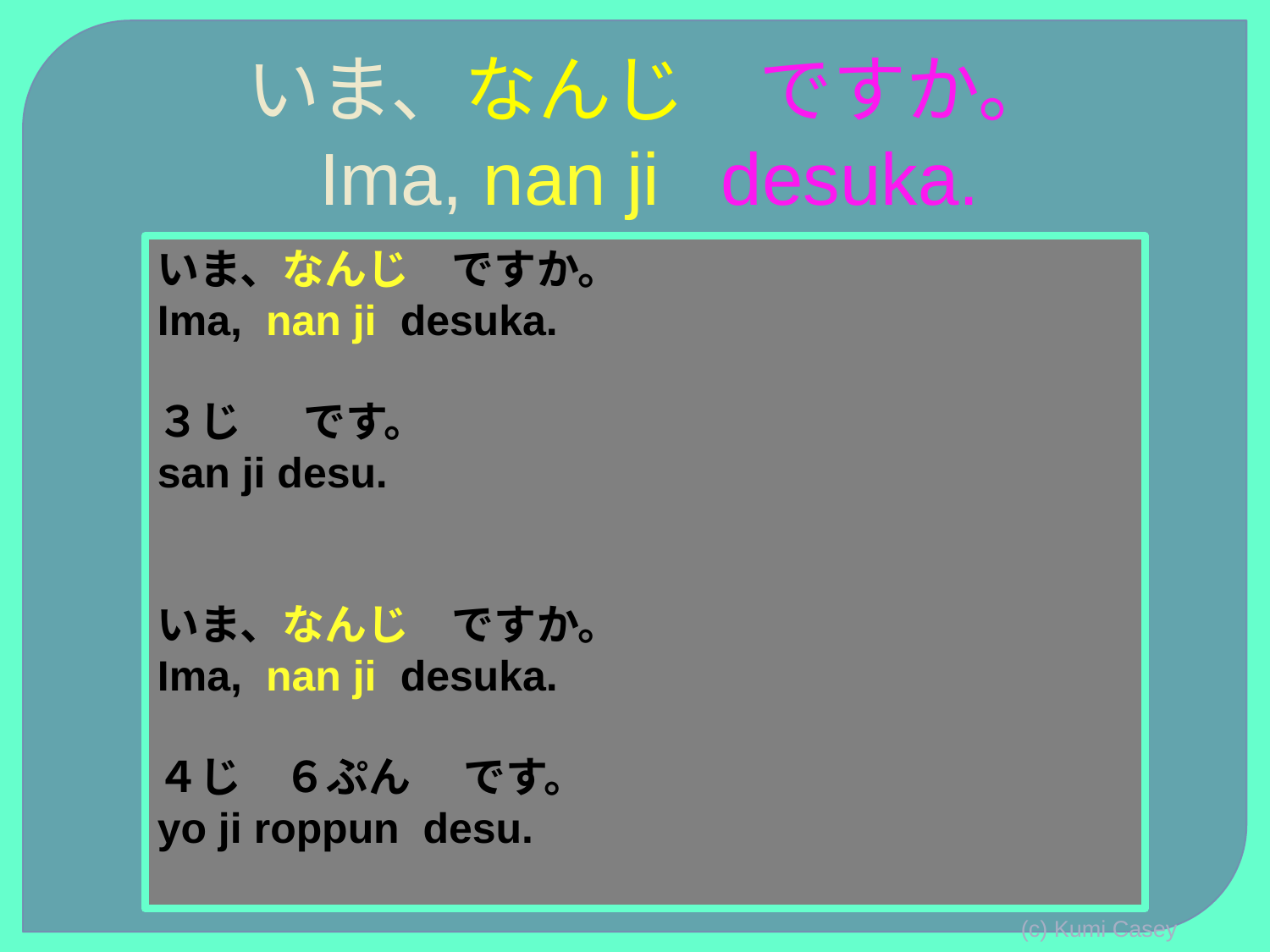

# いま、なんじ　ですか。 Ima, nan ji   desuka.
いま、なんじ　ですか。
Ima,  nan ji  desuka.

３じ　  です。
san ji desu.

いま、なんじ　ですか。
Ima,  nan ji  desuka.

４じ　６ぷん　 です。
yo ji roppun  desu.

(c) Kumi Casey